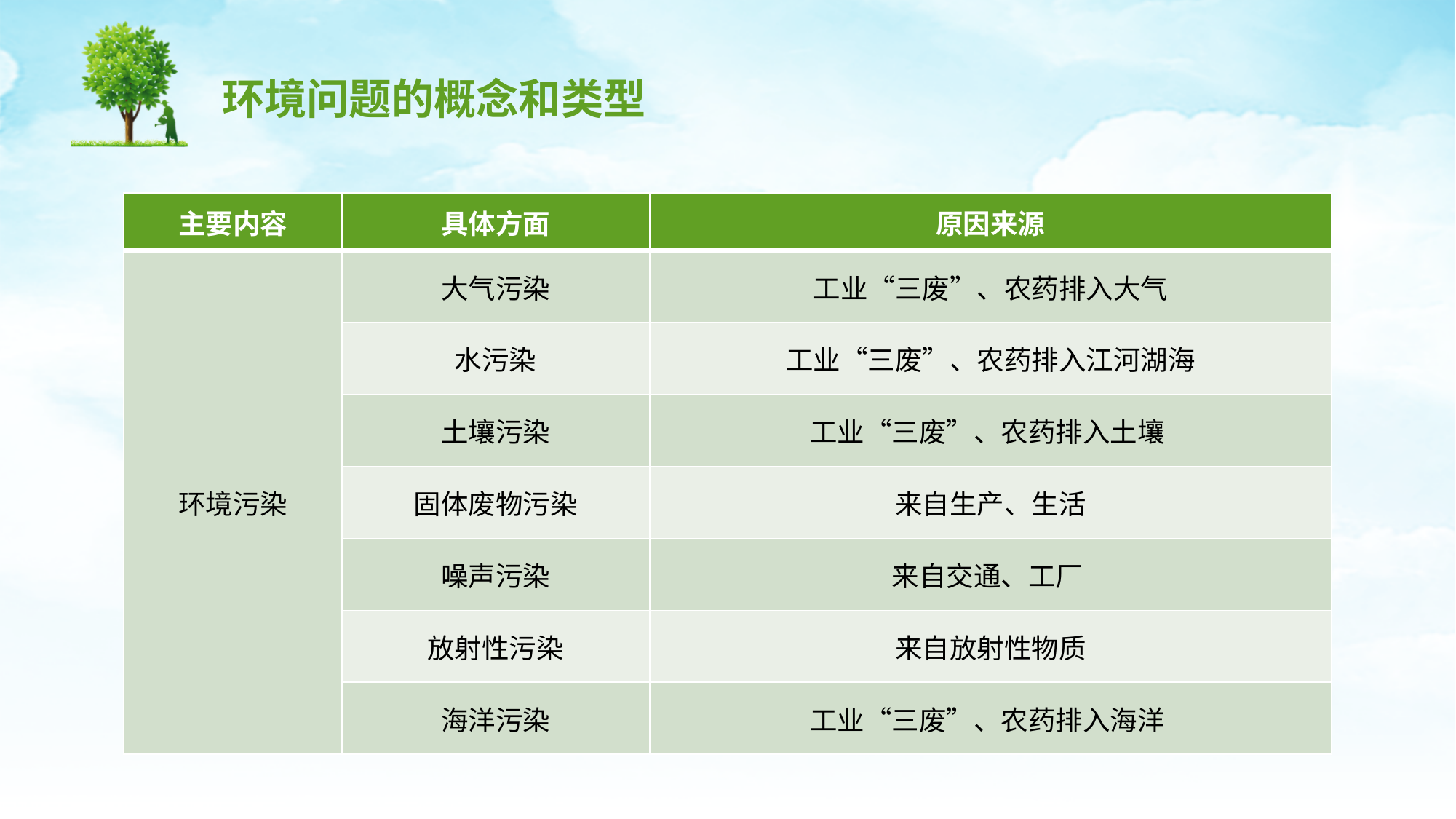

| 主要内容 | 具体方面 | 原因来源 |
| --- | --- | --- |
| 环境污染 | 大气污染 | 工业“三废”、农药排入大气 |
|  | 水污染 | 工业“三废”、农药排入江河湖海 |
|  | 土壤污染 | 工业“三废”、农药排入土壤 |
|  | 固体废物污染 | 来自生产、生活 |
|  | 噪声污染 | 来自交通、工厂 |
|  | 放射性污染 | 来自放射性物质 |
|  | 海洋污染 | 工业“三废”、农药排入海洋 |